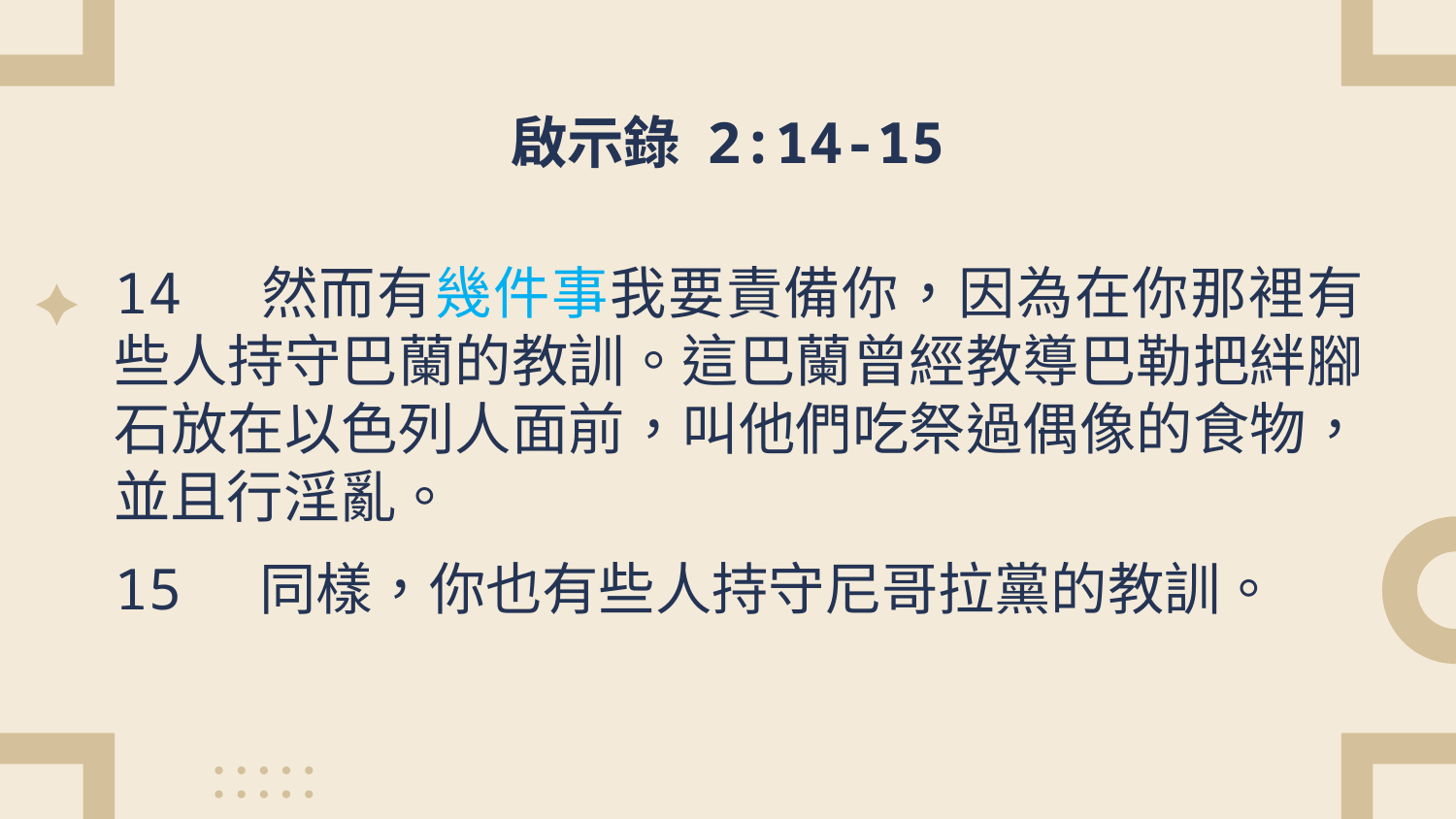

# 啟示錄 2:14-15
14	然而有幾件事我要責備你，因為在你那裡有些人持守巴蘭的教訓。這巴蘭曾經教導巴勒把絆腳石放在以色列人面前，叫他們吃祭過偶像的食物，並且行淫亂。
15	同樣，你也有些人持守尼哥拉黨的教訓。